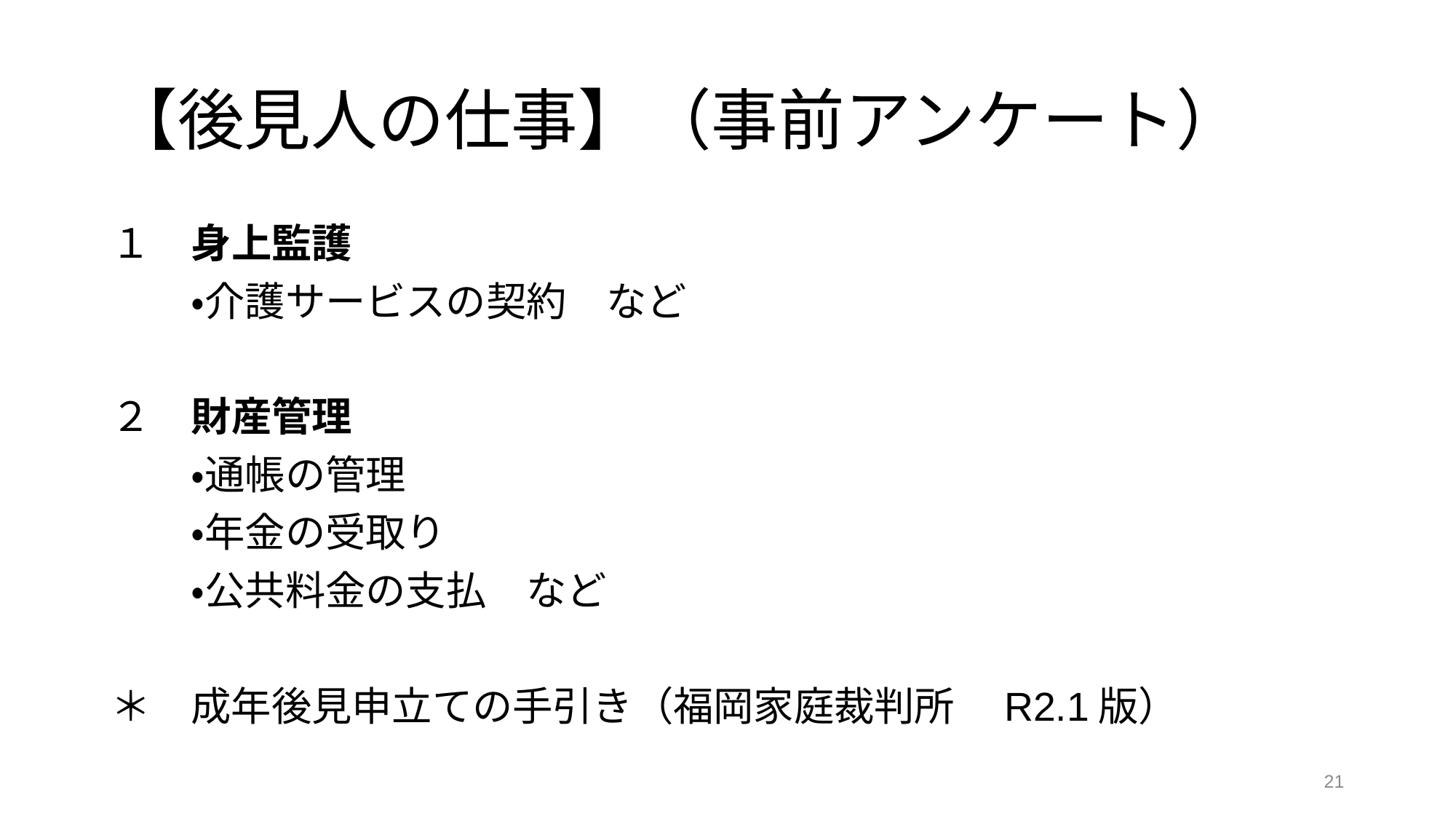

# 【後見人の仕事】（事前アンケート）
１　身上監護
　　・介護サービスの契約　など

２　財産管理
　　・通帳の管理
　　・年金の受取り
　　・公共料金の支払　など

＊　成年後見申立ての手引き（福岡家庭裁判所　R2.1版）

21